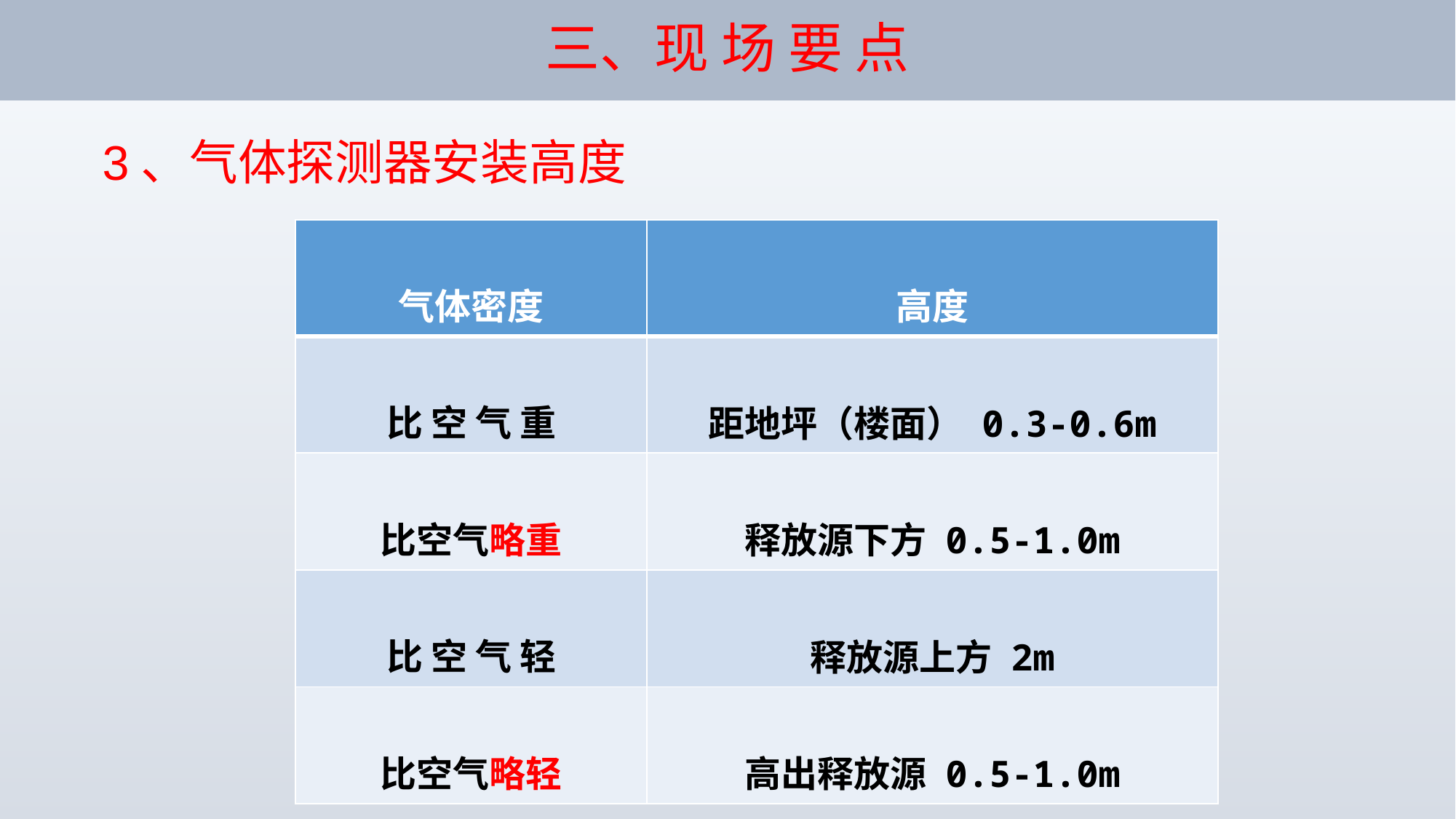

三、现 场 要 点
# 3、气体探测器安装高度
| 气体密度 | 高度 |
| --- | --- |
| 比 空 气 重 | 距地坪（楼面） 0.3-0.6m |
| 比空气略重 | 释放源下方 0.5-1.0m |
| 比 空 气 轻 | 释放源上方 2m |
| 比空气略轻 | 高出释放源 0.5-1.0m |